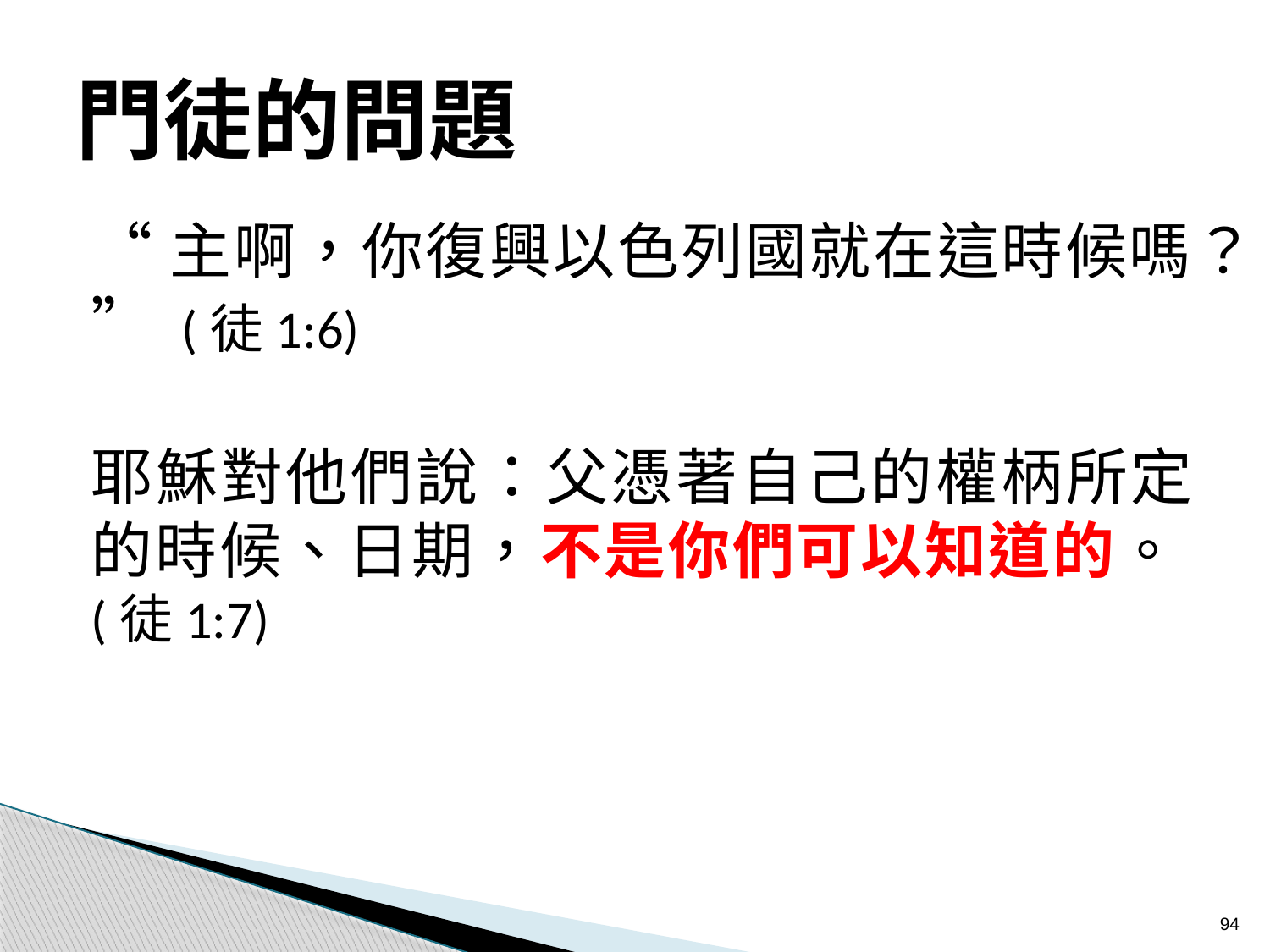

# 門徒的問題
“主啊，你復興以色列國就在這時候嗎？” (徒1:6)

耶穌對他們說：父憑著自己的權柄所定的時候、日期，不是你們可以知道的。(徒1:7)

94